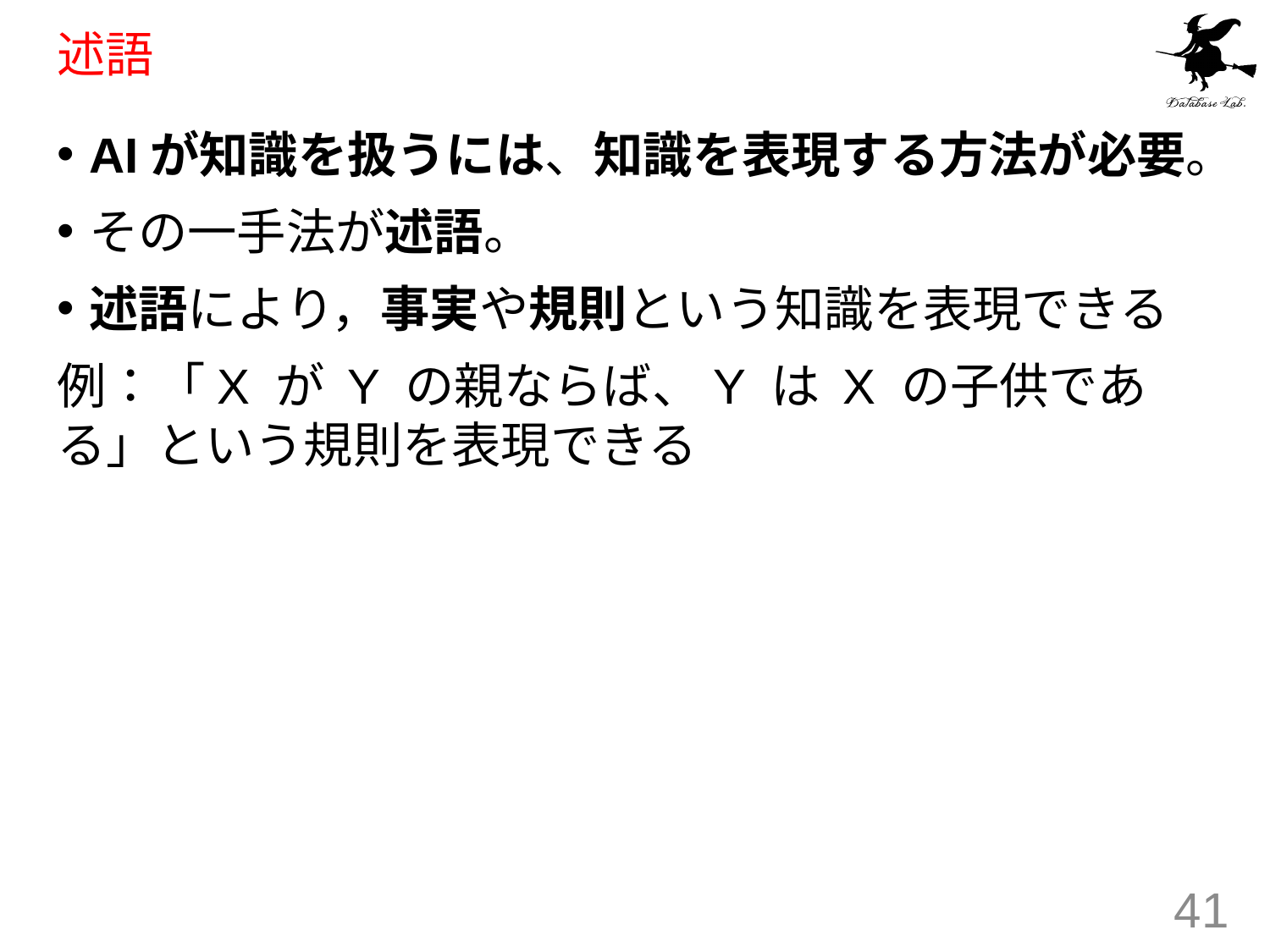

# 述語
AIが知識を扱うには、知識を表現する方法が必要。
その一手法が述語。
述語により，事実や規則という知識を表現できる
例：「X が Y の親ならば、Y は X の子供である」という規則を表現できる
41